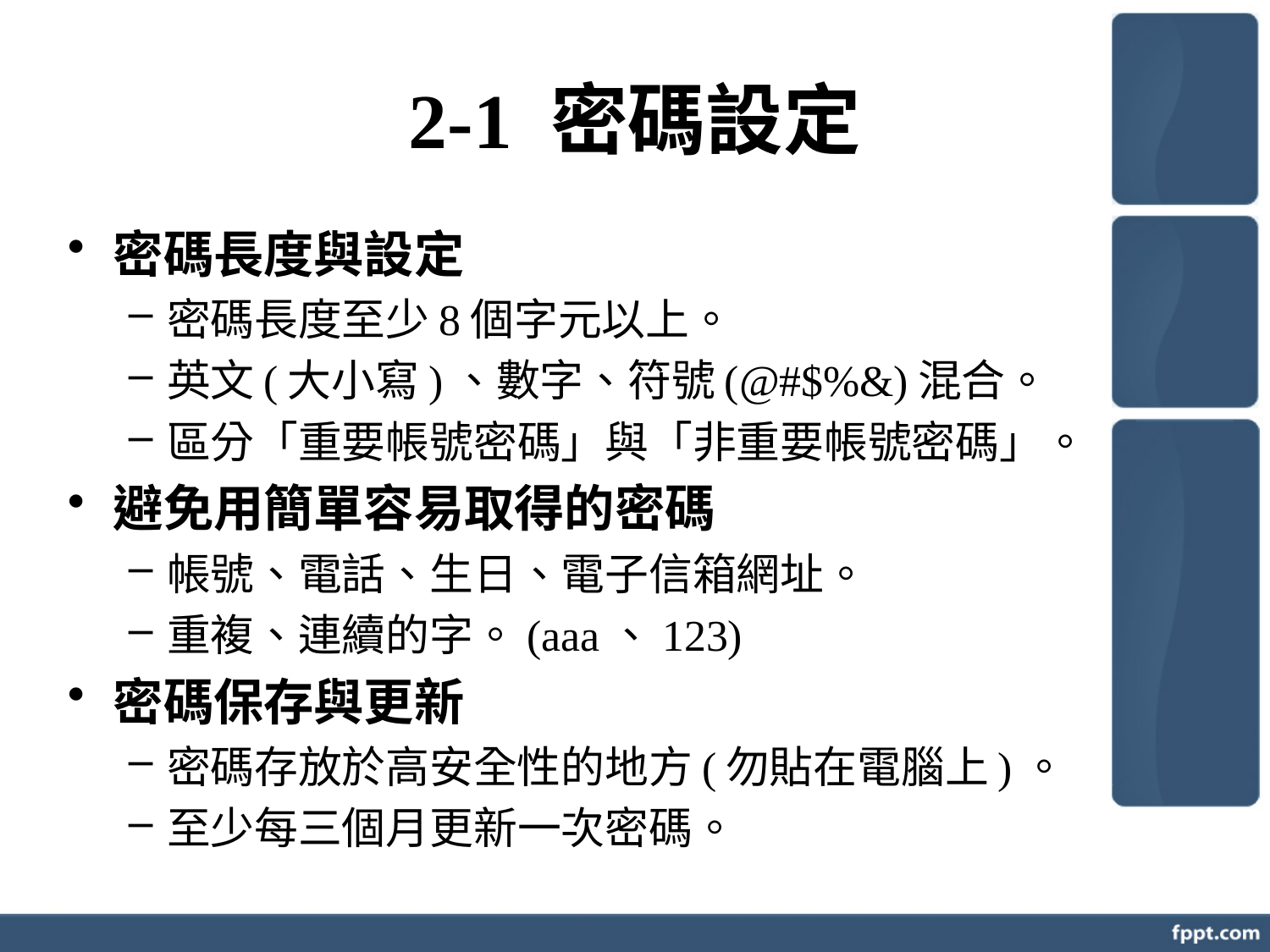

# 2-1 密碼設定
密碼長度與設定
密碼長度至少8個字元以上。
英文(大小寫)、數字、符號(@#$%&)混合。
區分「重要帳號密碼」與「非重要帳號密碼」。
避免用簡單容易取得的密碼
帳號、電話、生日、電子信箱網址。
重複、連續的字。(aaa、123)
密碼保存與更新
密碼存放於高安全性的地方(勿貼在電腦上)。
至少每三個月更新一次密碼。